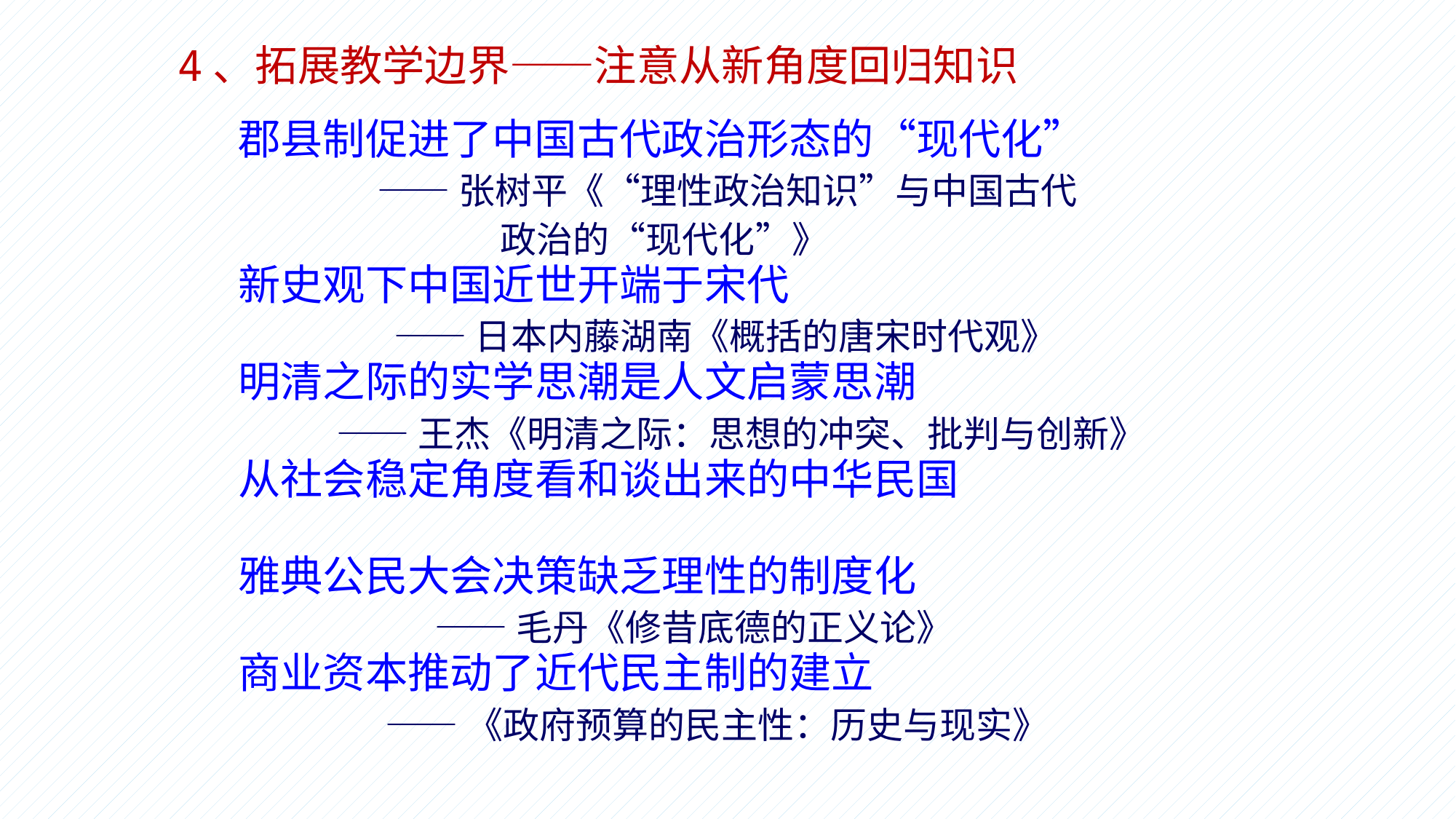

4、拓展教学边界——注意从新角度回归知识
郡县制促进了中国古代政治形态的“现代化”
                 ——张树平《“理性政治知识”与中国古代
                               政治的“现代化”》
新史观下中国近世开端于宋代
                   ——日本内藤湖南《概括的唐宋时代观》
明清之际的实学思潮是人文启蒙思潮
            ——王杰《明清之际：思想的冲突、批判与创新》
从社会稳定角度看和谈出来的中华民国
雅典公民大会决策缺乏理性的制度化
                        ——毛丹《修昔底德的正义论》
商业资本推动了近代民主制的建立
                  ——《政府预算的民主性：历史与现实》